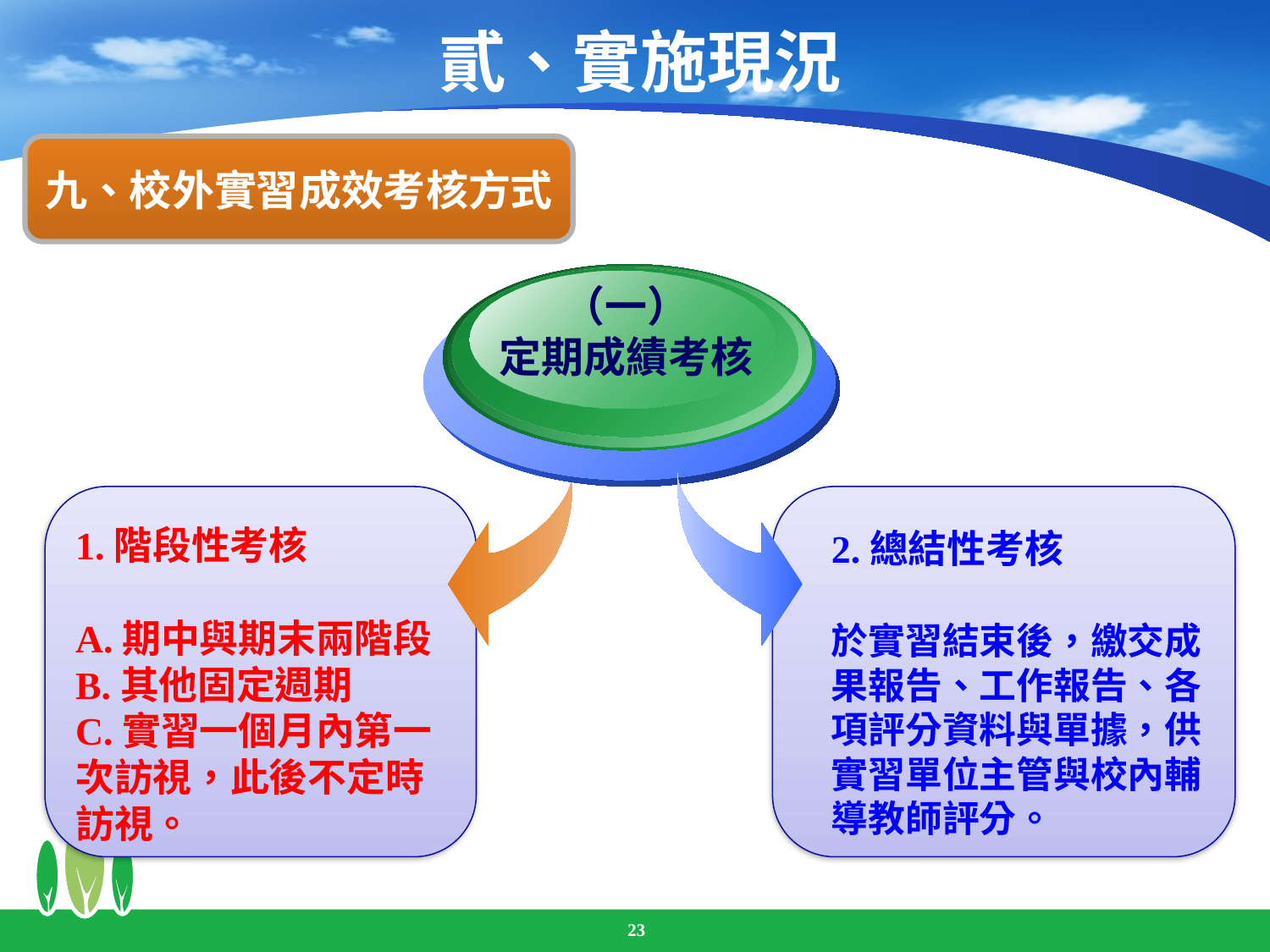

# 貳、實施現況
九、校外實習成效考核方式

（一）
定期成績考核

1.階段性考核

A.期中與期末兩階段
B.其他固定週期
C.實習一個月內第一次訪視，此後不定時訪視。

2.總結性考核

於實習結束後，繳交成果報告、工作報告、各項評分資料與單據，供實習單位主管與校內輔導教師評分。
23